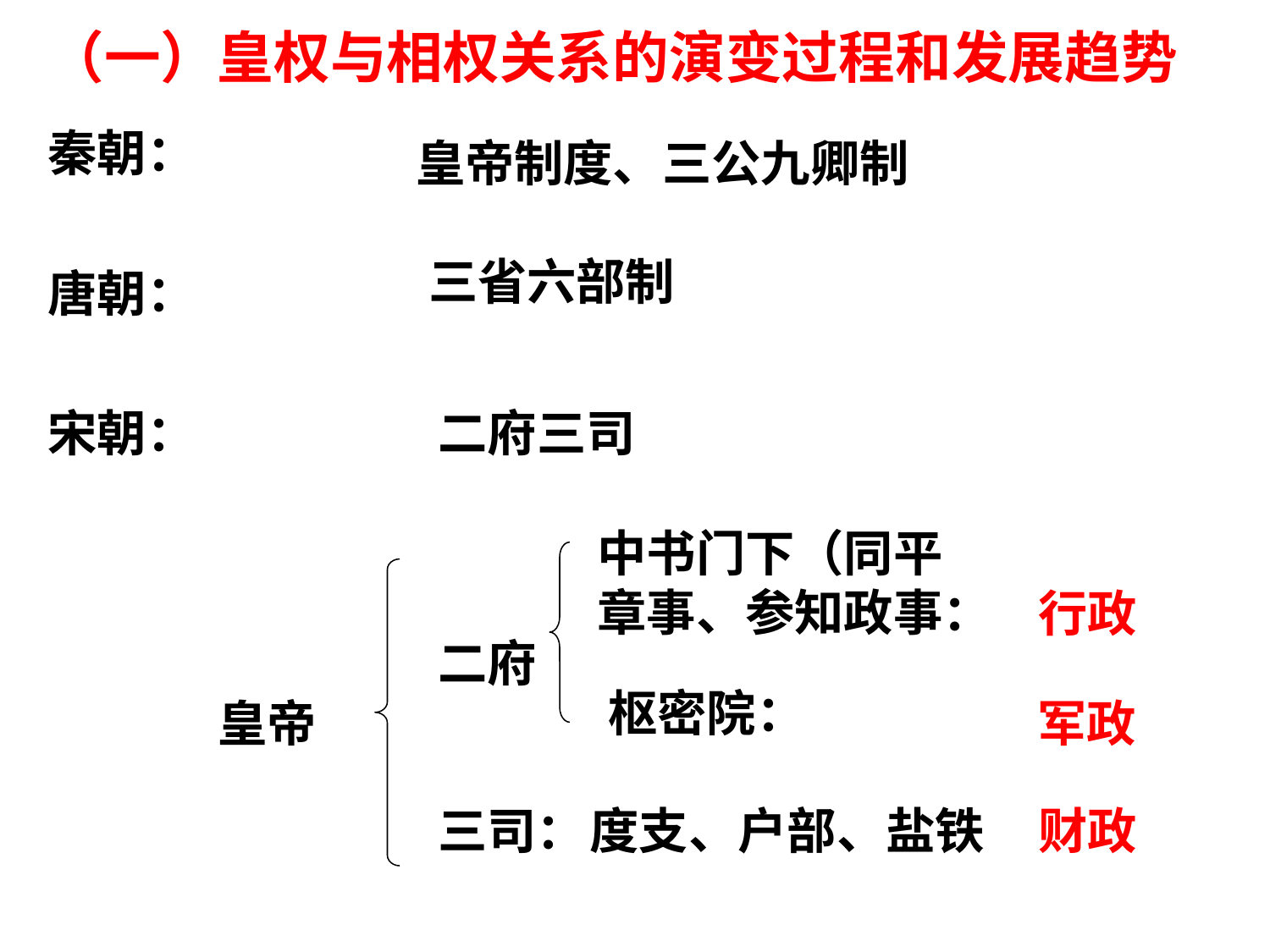

（一）皇权与相权关系的演变过程和发展趋势
秦朝：
皇帝制度、三公九卿制
三省六部制
唐朝：
宋朝：
二府三司
中书门下（同平章事、参知政事：

行政
二府
枢密院：
皇帝
军政
三司：
度支、户部、盐铁
财政